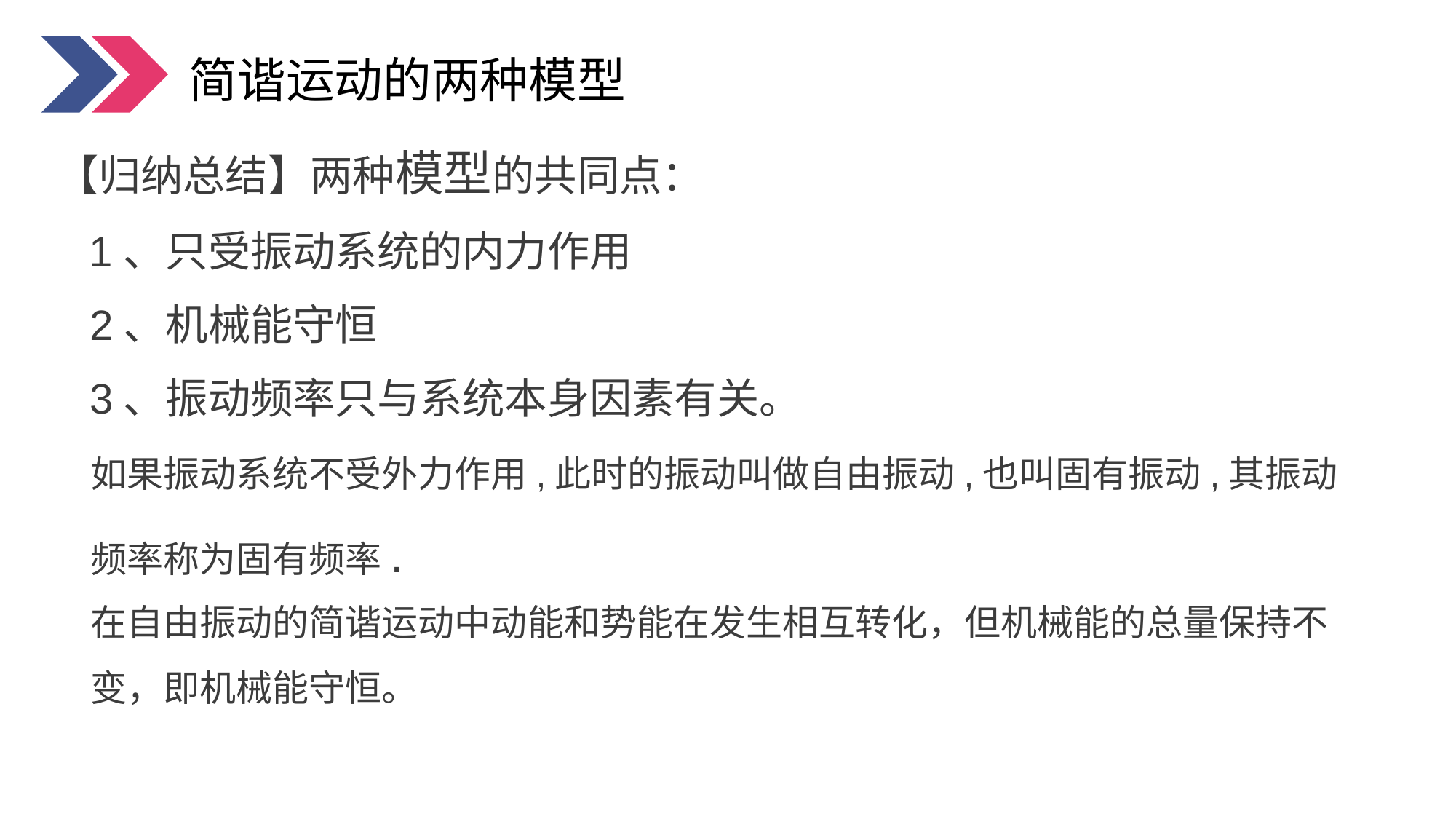

简谐运动的两种模型
【归纳总结】两种模型的共同点：
1、只受振动系统的内力作用
2、机械能守恒
3、振动频率只与系统本身因素有关。
如果振动系统不受外力作用,此时的振动叫做自由振动,也叫固有振动,其振动频率称为固有频率.
在自由振动的简谐运动中动能和势能在发生相互转化，但机械能的总量保持不变，即机械能守恒。